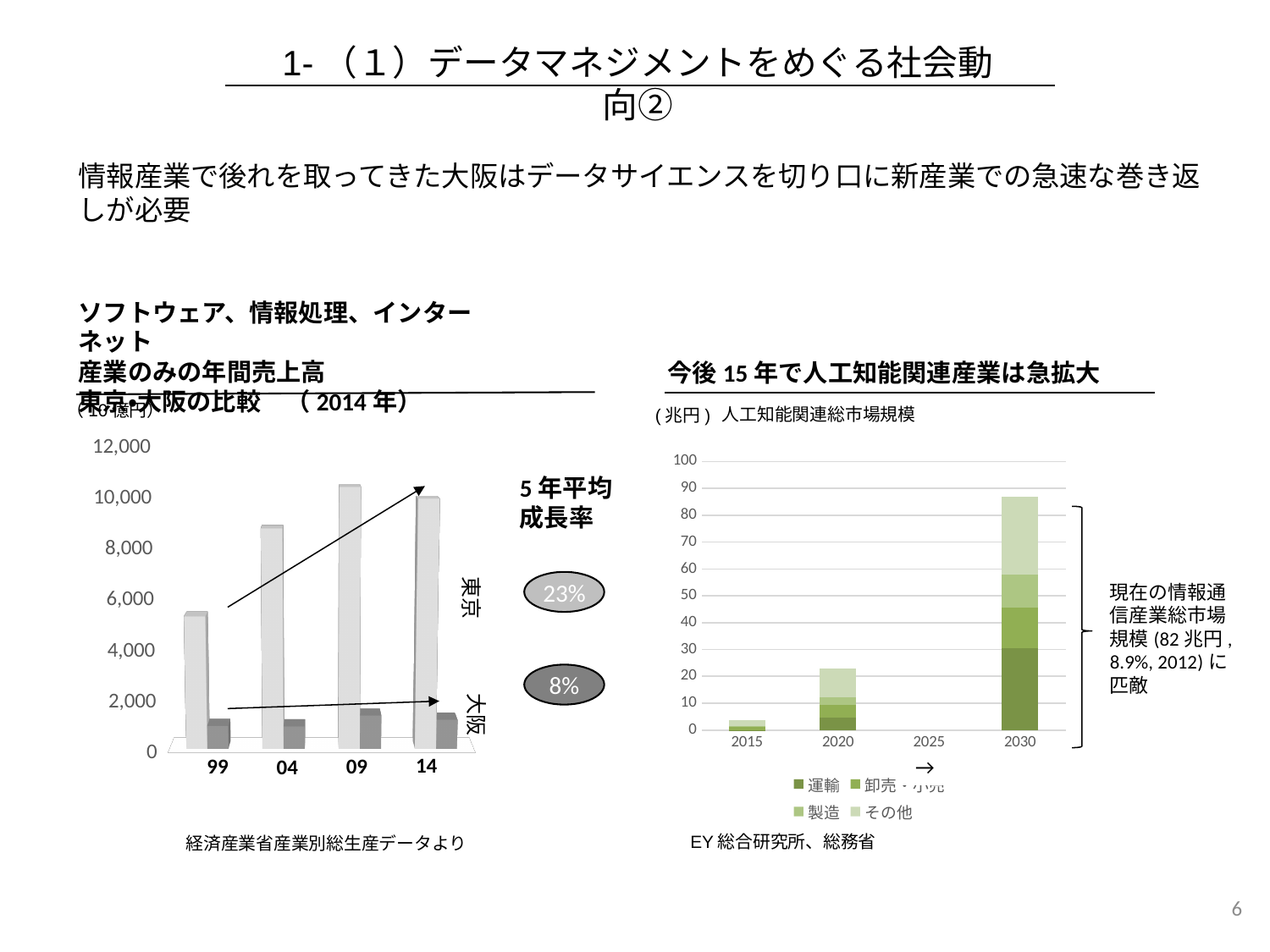

1-（１）データマネジメントをめぐる社会動向②
情報産業で後れを取ってきた大阪はデータサイエンスを切り口に新産業での急速な巻き返しが必要
ソフトウェア、情報処理、インターネット
産業のみの年間売上高
東京・大阪の比較　（2014年）
今後15年で人工知能関連産業は急拡大
（10億円）
人工知能関連総市場規模
(兆円)

[unsupported chart]

### Chart

| Category | 運輸 | 卸売・小売 | 製造 | その他 |
|---|---|---|---|---|
| 2015 | 0.0001 | 1.453699999999999 | 0.1129 | 2.1783 |
| 2020 | 4.607499999999995 | 4.684399999999996 | 2.9658 | 10.8053 |
| 2025 | None | None | None | None |
| 2030 | 30.4896999999999 | 15.1733 | 12.1752 | 29.12379999999999 |
5年平均
成長率

東京
23%
現在の情報通信産業総市場規模(82兆円, 8.9%, 2012)に匹敵
8%
大阪
14
99
09
04
→
EY総合研究所、総務省
経済産業省産業別総生産データより
6